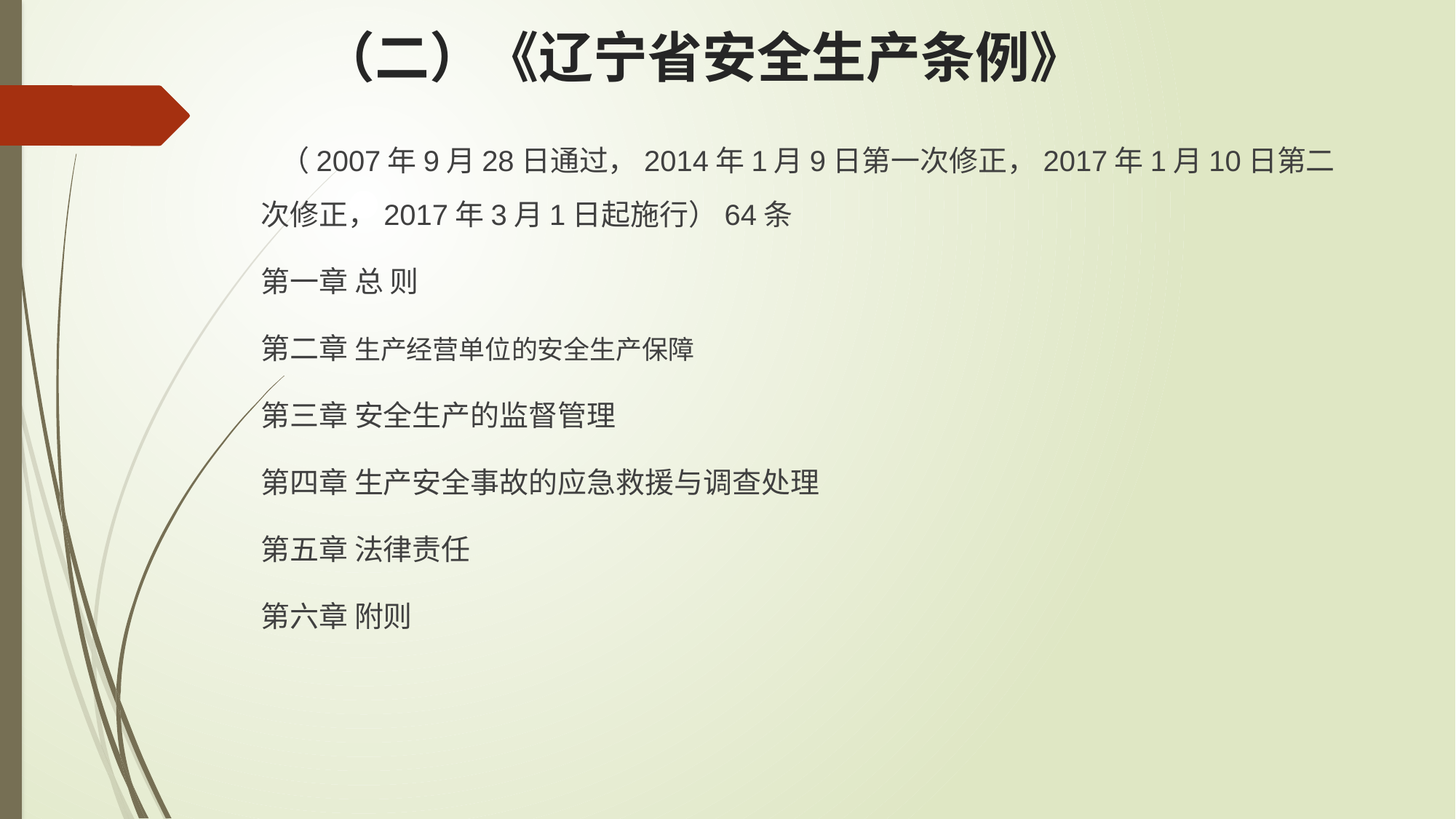

# （二）《辽宁省安全生产条例》
  （2007年9月28日通过，2014年1月9日第一次修正，2017年1月10日第二次修正，2017年3月1日起施行）64条
第一章 总 则
第二章 生产经营单位的安全生产保障
第三章 安全生产的监督管理
第四章 生产安全事故的应急救援与调查处理
第五章 法律责任
第六章 附则